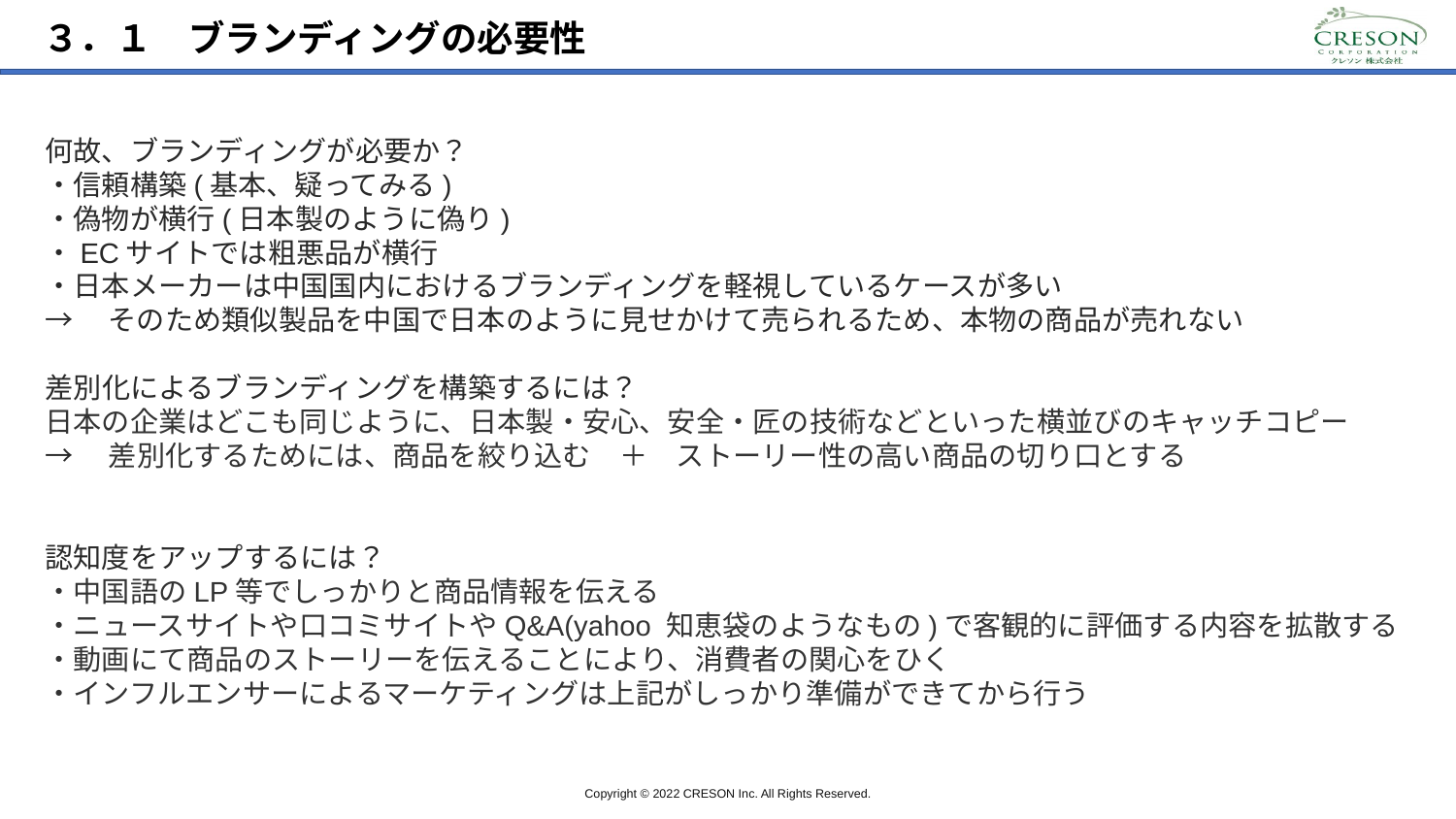

３．１　ブランディングの必要性
何故、ブランディングが必要か？
・信頼構築(基本、疑ってみる)
・偽物が横行(日本製のように偽り)
・ECサイトでは粗悪品が横行
・日本メーカーは中国国内におけるブランディングを軽視しているケースが多い
→　そのため類似製品を中国で日本のように見せかけて売られるため、本物の商品が売れない

差別化によるブランディングを構築するには？
日本の企業はどこも同じように、日本製・安心、安全・匠の技術などといった横並びのキャッチコピー
→　差別化するためには、商品を絞り込む　＋　ストーリー性の高い商品の切り口とする

認知度をアップするには？
・中国語のLP等でしっかりと商品情報を伝える
・ニュースサイトや口コミサイトやQ&A(yahoo 知恵袋のようなもの)で客観的に評価する内容を拡散する
・動画にて商品のストーリーを伝えることにより、消費者の関心をひく
・インフルエンサーによるマーケティングは上記がしっかり準備ができてから行う